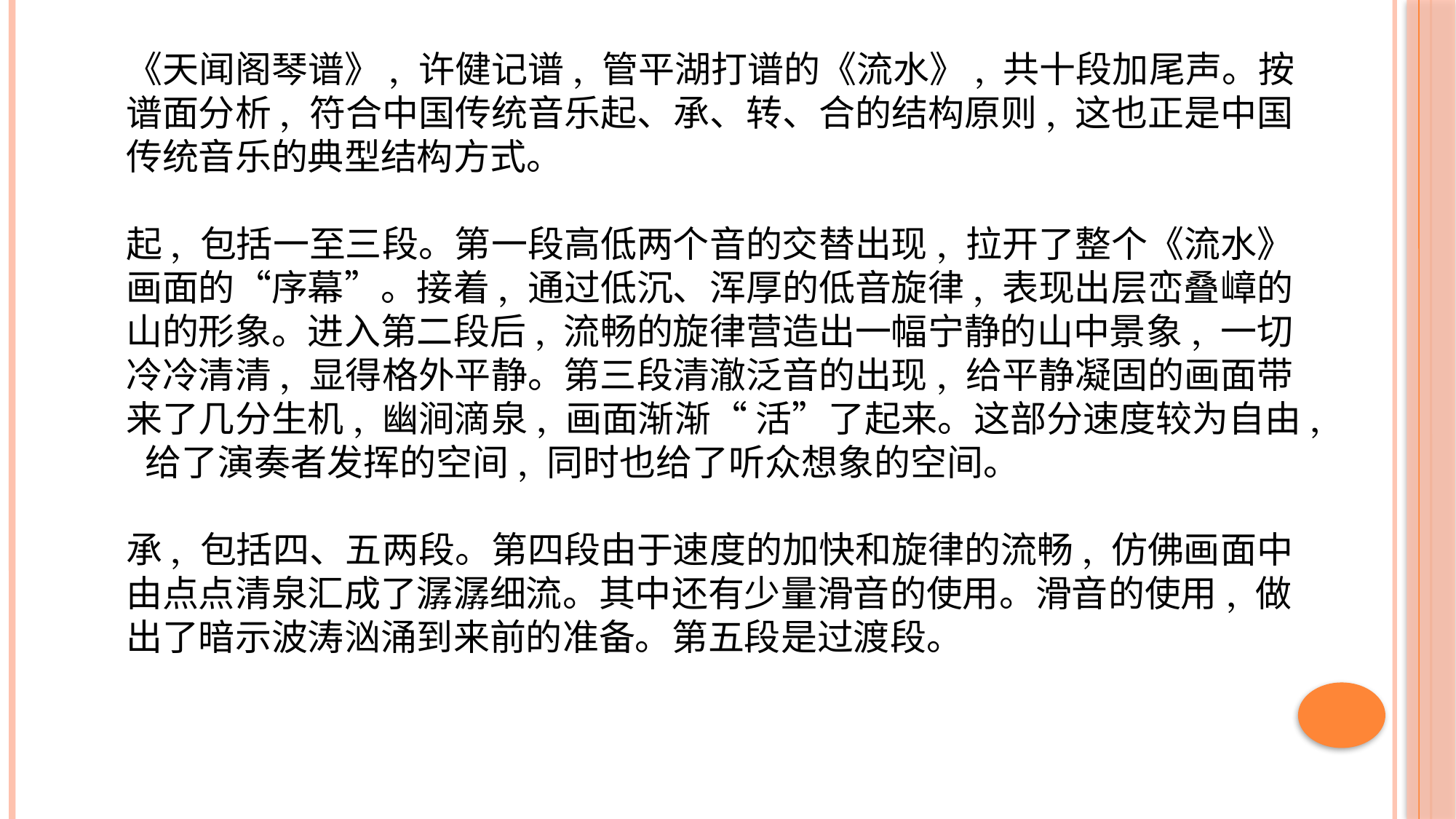

《天闻阁琴谱》, 许健记谱, 管平湖打谱的《流水》, 共十段加尾声。按谱面分析, 符合中国传统音乐起、承、转、合的结构原则, 这也正是中国传统音乐的典型结构方式。
起, 包括一至三段。第一段高低两个音的交替出现, 拉开了整个《流水》画面的“序幕”。接着, 通过低沉、浑厚的低音旋律, 表现出层峦叠嶂的山的形象。进入第二段后, 流畅的旋律营造出一幅宁静的山中景象, 一切冷冷清清, 显得格外平静。第三段清澈泛音的出现, 给平静凝固的画面带来了几分生机, 幽涧滴泉, 画面渐渐“ 活”了起来。这部分速度较为自由, 给了演奏者发挥的空间, 同时也给了听众想象的空间。
承, 包括四、五两段。第四段由于速度的加快和旋律的流畅, 仿佛画面中由点点清泉汇成了潺潺细流。其中还有少量滑音的使用。滑音的使用, 做出了暗示波涛汹涌到来前的准备。第五段是过渡段。